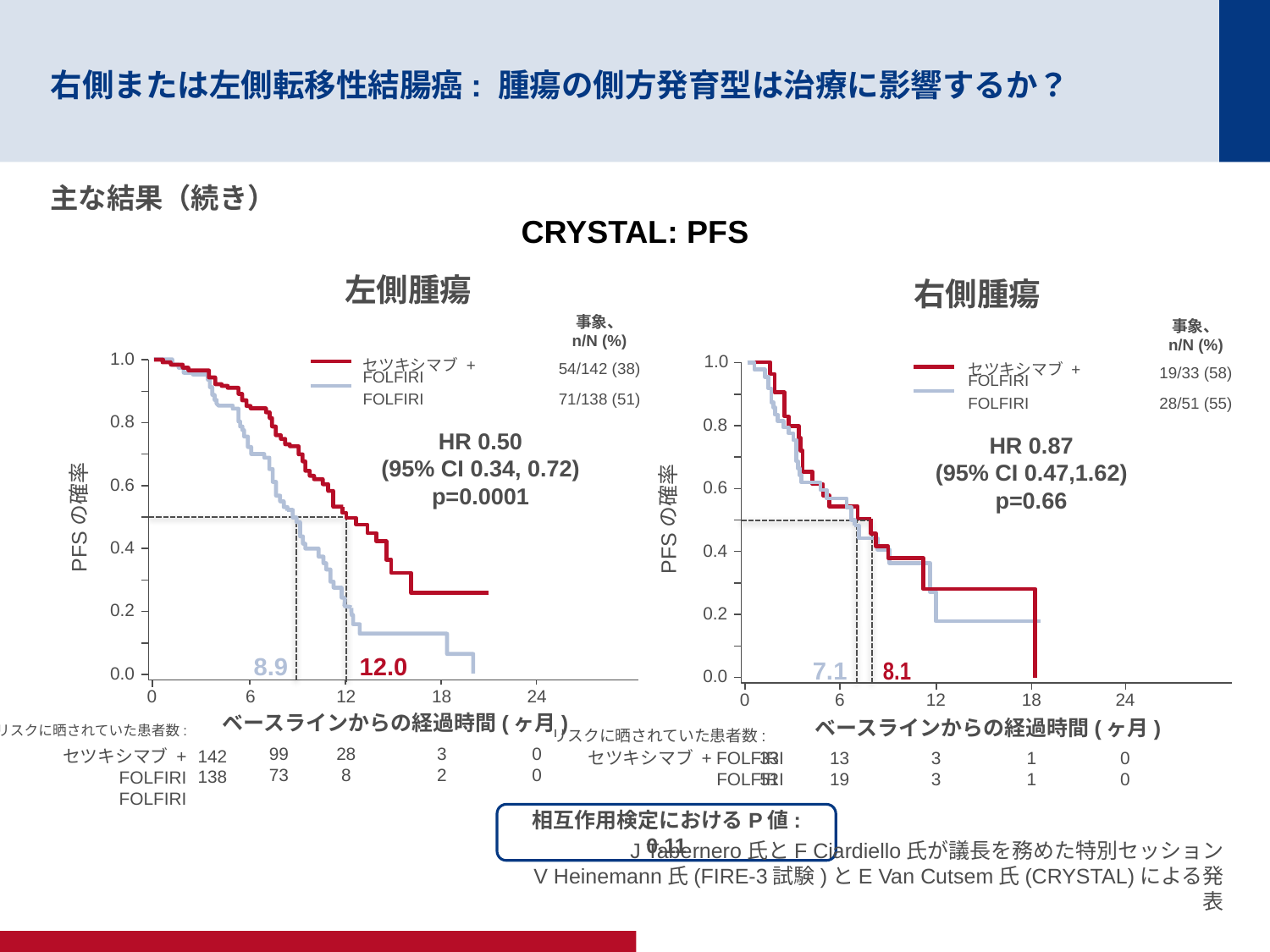

# 右側または左側転移性結腸癌: 腫瘍の側方発育型は治療に影響するか？
主な結果（続き）
CRYSTAL: PFS
左側腫瘍
右側腫瘍
|  | 事象、 n/N (%) |
| --- | --- |
| セツキシマブ + FOLFIRI | 54/142 (38) |
| FOLFIRI | 71/138 (51) |
|  | 事象、 n/N (%) |
| --- | --- |
| セツキシマブ + FOLFIRI | 19/33 (58) |
| FOLFIRI | 28/51 (55) |
1.0
1.0

PFSの確率
PFSの確率
0.8
0.8
HR 0.50
(95% CI 0.34, 0.72)
p=0.0001
HR 0.87
(95% CI 0.47,1.62)
p=0.66
0.6
0.6

0.4
0.4
0.2
0.2
8.9
12.0
7.1
8.1
0.0
0.0
0
6
12
18
24
0
6
12
18
24
ベースラインからの経過時間(ヶ月)
ベースラインからの経過時間(ヶ月)
リスクに晒されていた患者数:
リスクに晒されていた患者数:
99
73
28
8
3
2
0
0
セツキシマブ + FOLFIRI
FOLFIRI
142
138
セツキシマブ + FOLFIRI
FOLFIRI
33
51
13
19
3
3
1
1
0
0
相互作用検定におけるP値: 0.11
J Tabernero氏とF Ciardiello氏が議長を務めた特別セッション
V Heinemann氏(FIRE-3試験)とE Van Cutsem氏(CRYSTAL)による発表